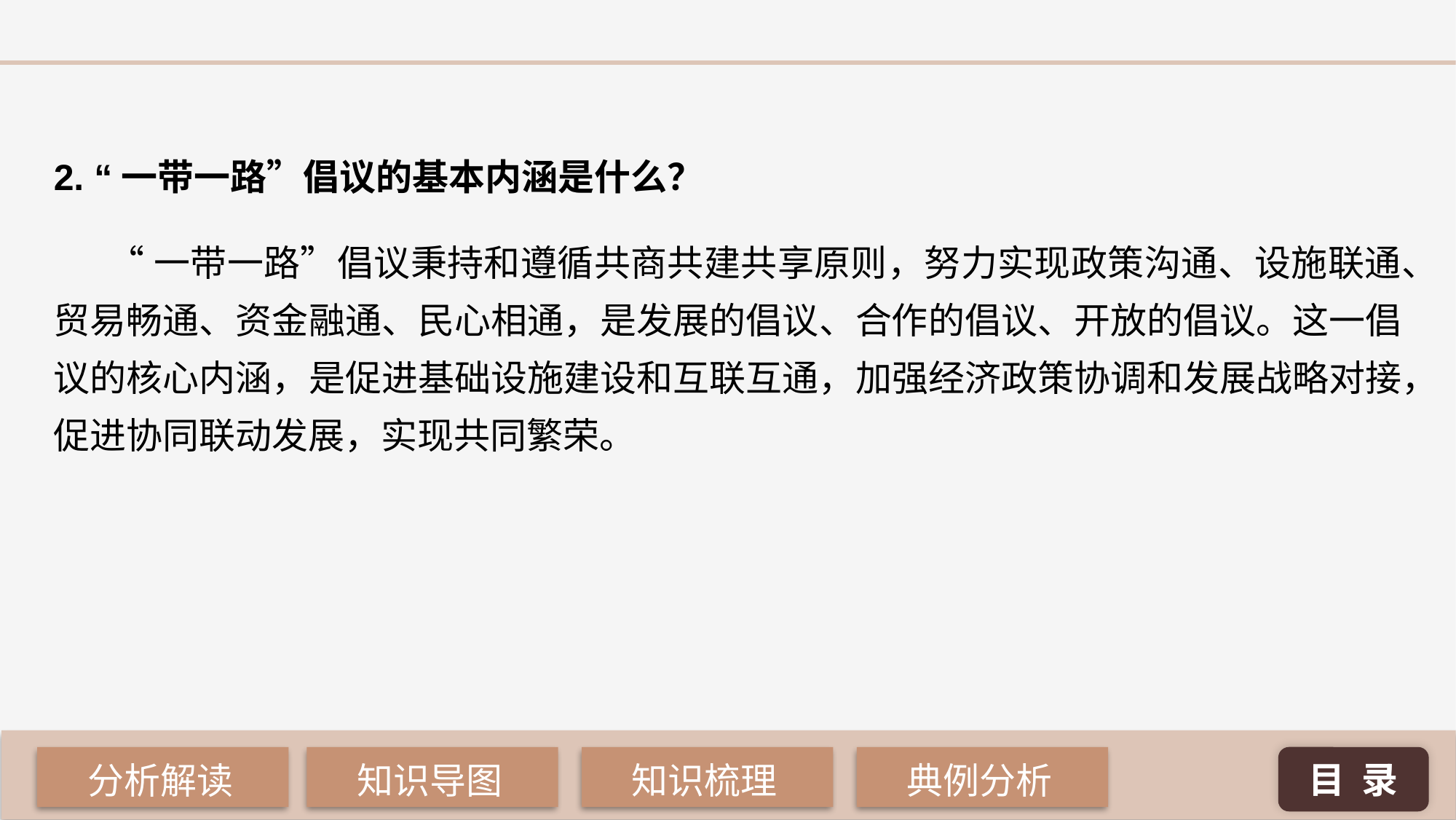

2. “一带一路”倡议的基本内涵是什么？
“一带一路”倡议秉持和遵循共商共建共享原则，努力实现政策沟通、设施联通、贸易畅通、资金融通、民心相通，是发展的倡议、合作的倡议、开放的倡议。这一倡议的核心内涵，是促进基础设施建设和互联互通，加强经济政策协调和发展战略对接，促进协同联动发展，实现共同繁荣。